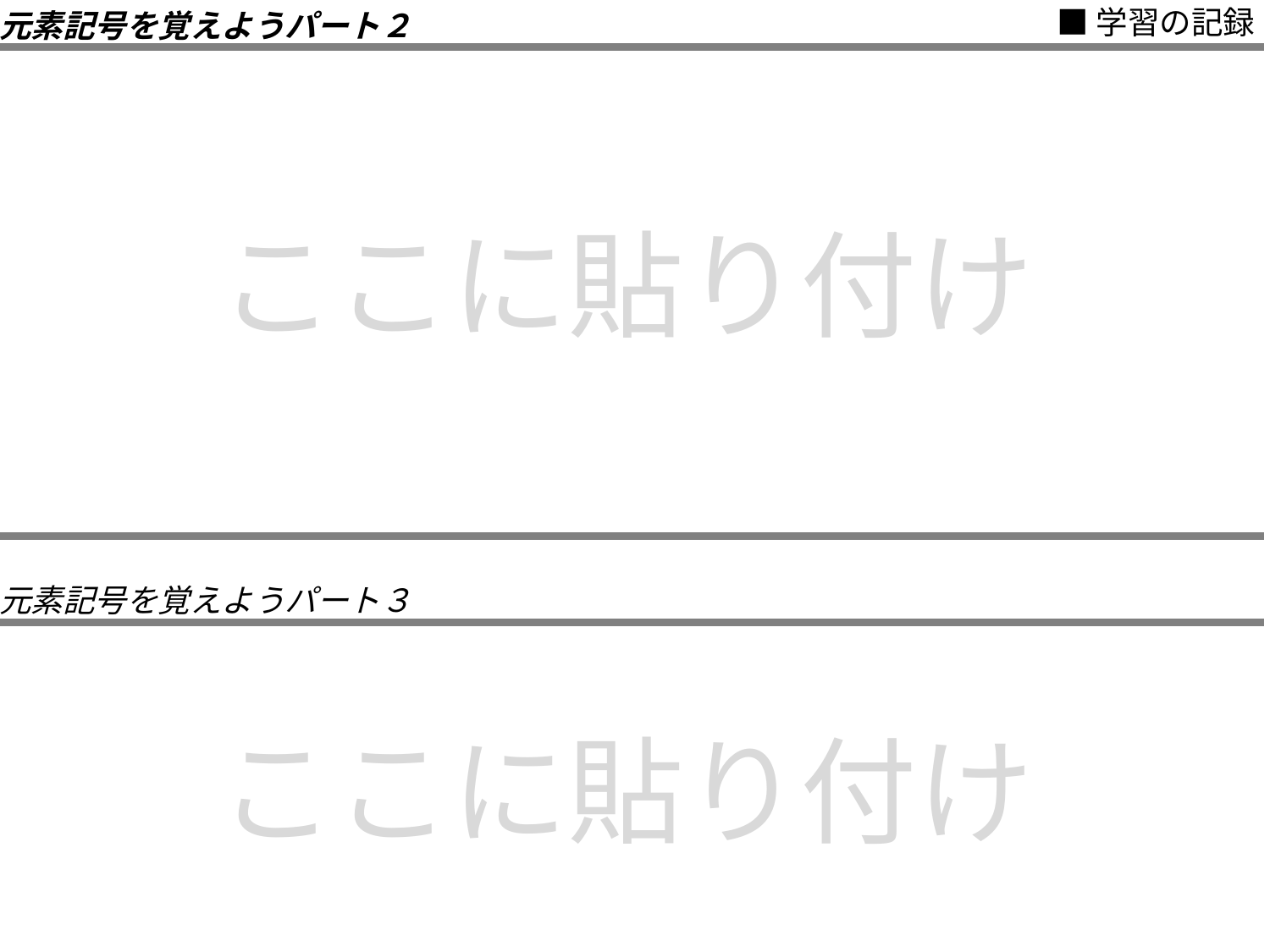

■学習の記録
元素記号を覚えようパート２
ここに貼り付け
元素記号を覚えようパート３
ここに貼り付け